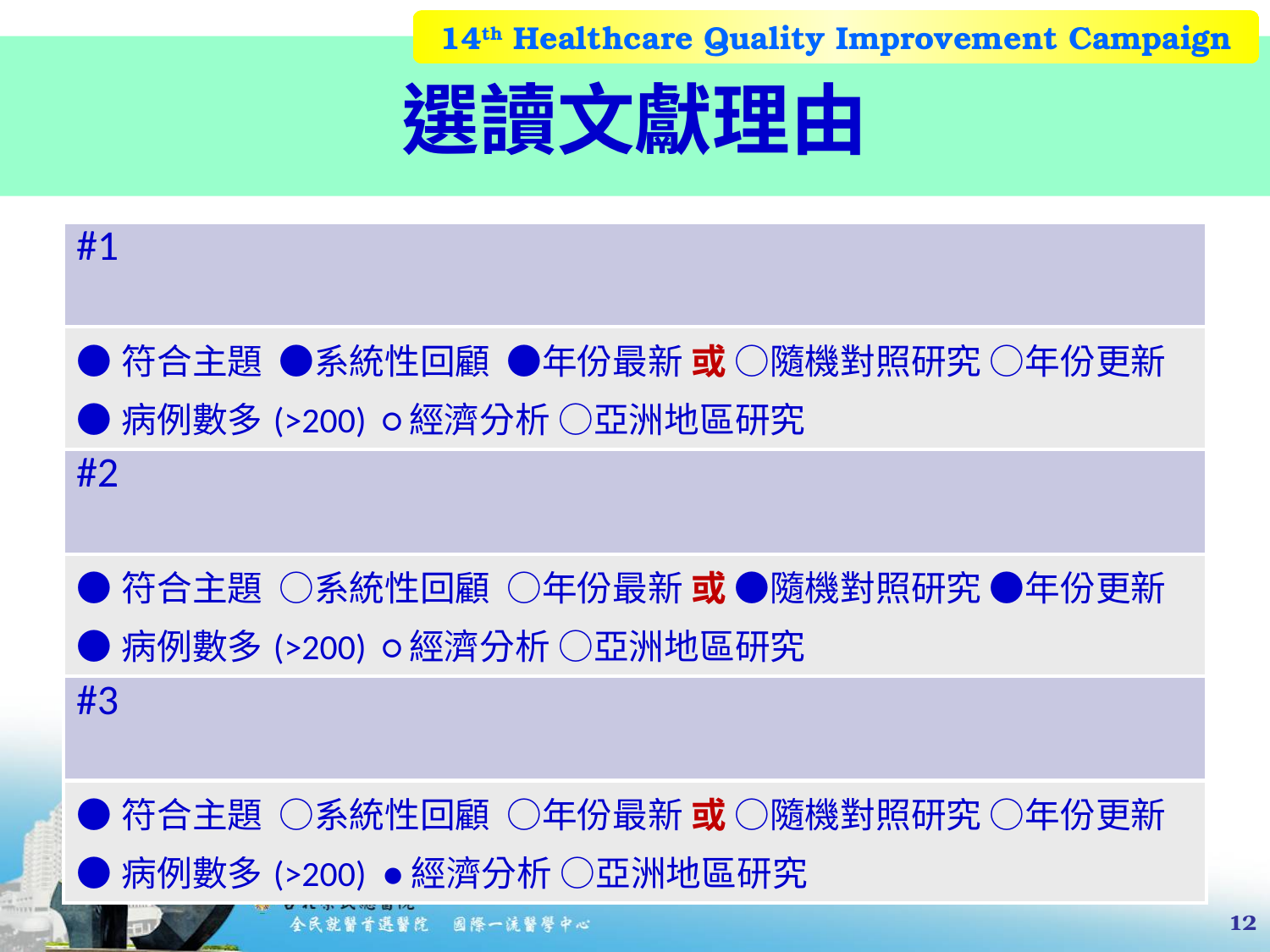

# 選讀文獻理由
| #1 |
| --- |
| ●符合主題 ●系統性回顧 ●年份最新 或 ○隨機對照研究 ○年份更新 ●病例數多(>200) ○經濟分析 ○亞洲地區研究 |
| #2 |
| ●符合主題 ○系統性回顧 ○年份最新 或 ●隨機對照研究 ●年份更新 ●病例數多(>200) ○經濟分析 ○亞洲地區研究 |
| #3 |
| ●符合主題 ○系統性回顧 ○年份最新 或 ○隨機對照研究 ○年份更新 ●病例數多(>200) ●經濟分析 ○亞洲地區研究 |
12